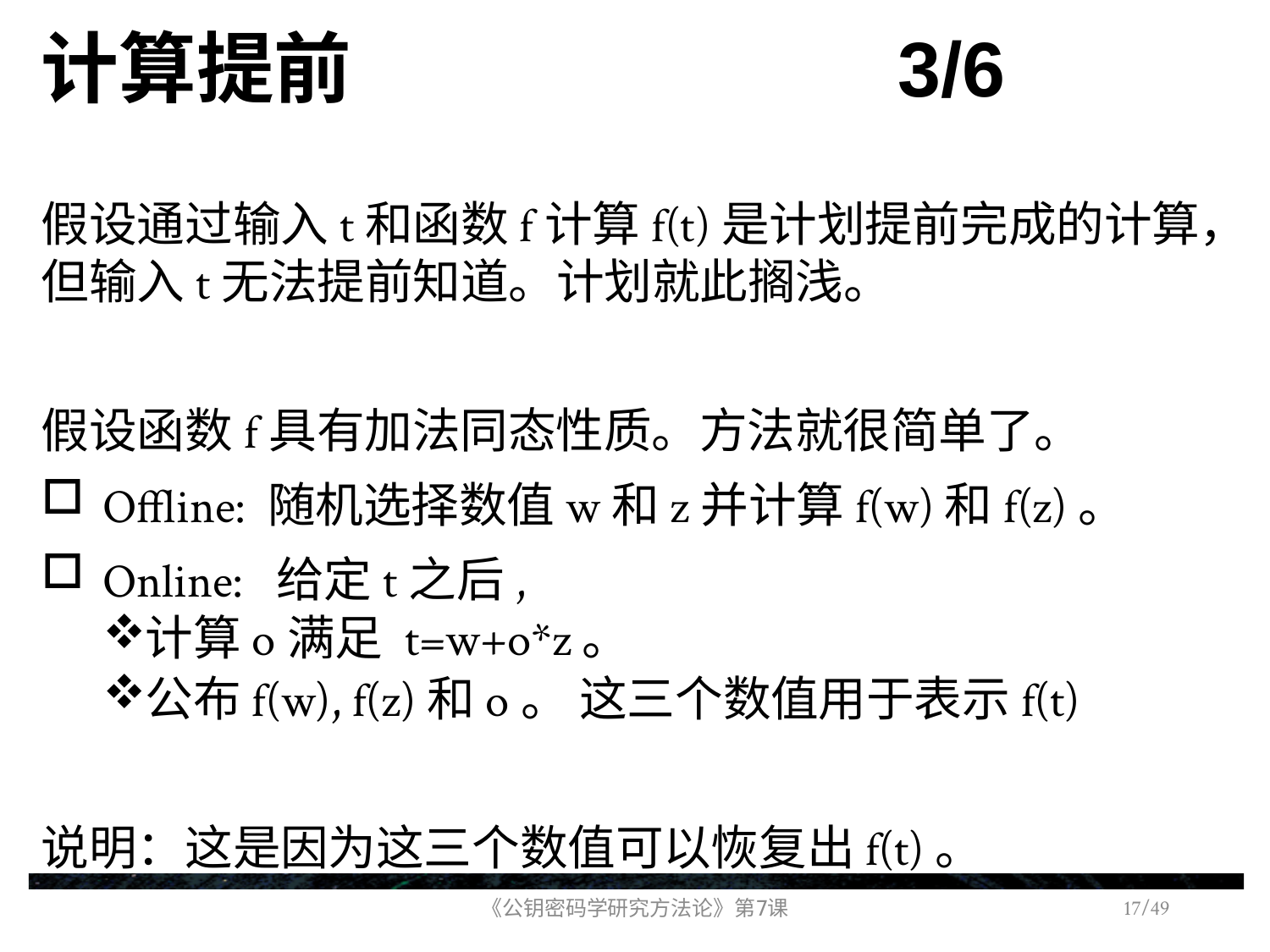

# 计算提前                              3/6
假设通过输入t和函数f计算f(t)是计划提前完成的计算，但输入t无法提前知道。计划就此搁浅。

假设函数f具有加法同态性质。方法就很简单了。
Offline: 随机选择数值w和z并计算f(w)和f(z)。
Online:  给定t之后,
计算o满足 t=w+o*z。
公布f(w), f(z)和o。 这三个数值用于表示f(t)

说明：这是因为这三个数值可以恢复出f(t)。

《公钥密码学研究方法论》第7课
17/49